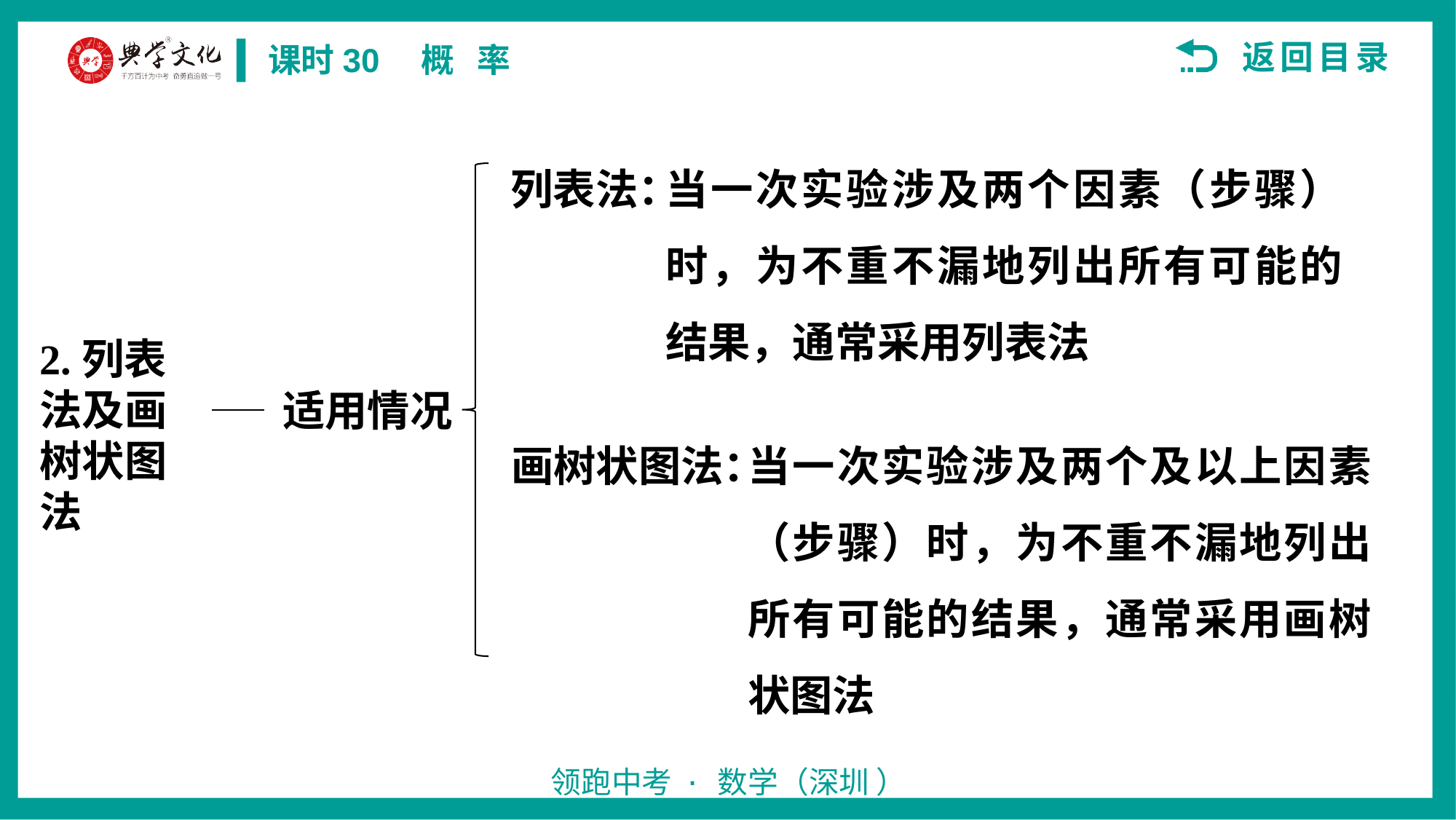

列表法：
当一次实验涉及两个因素（步骤）时，为不重不漏地列出所有可能的结果，通常采用列表法

2.列表法及画树状图法
适用情况
画树状图法：
当一次实验涉及两个及以上因素（步骤）时，为不重不漏地列出所有可能的结果，通常采用画树状图法